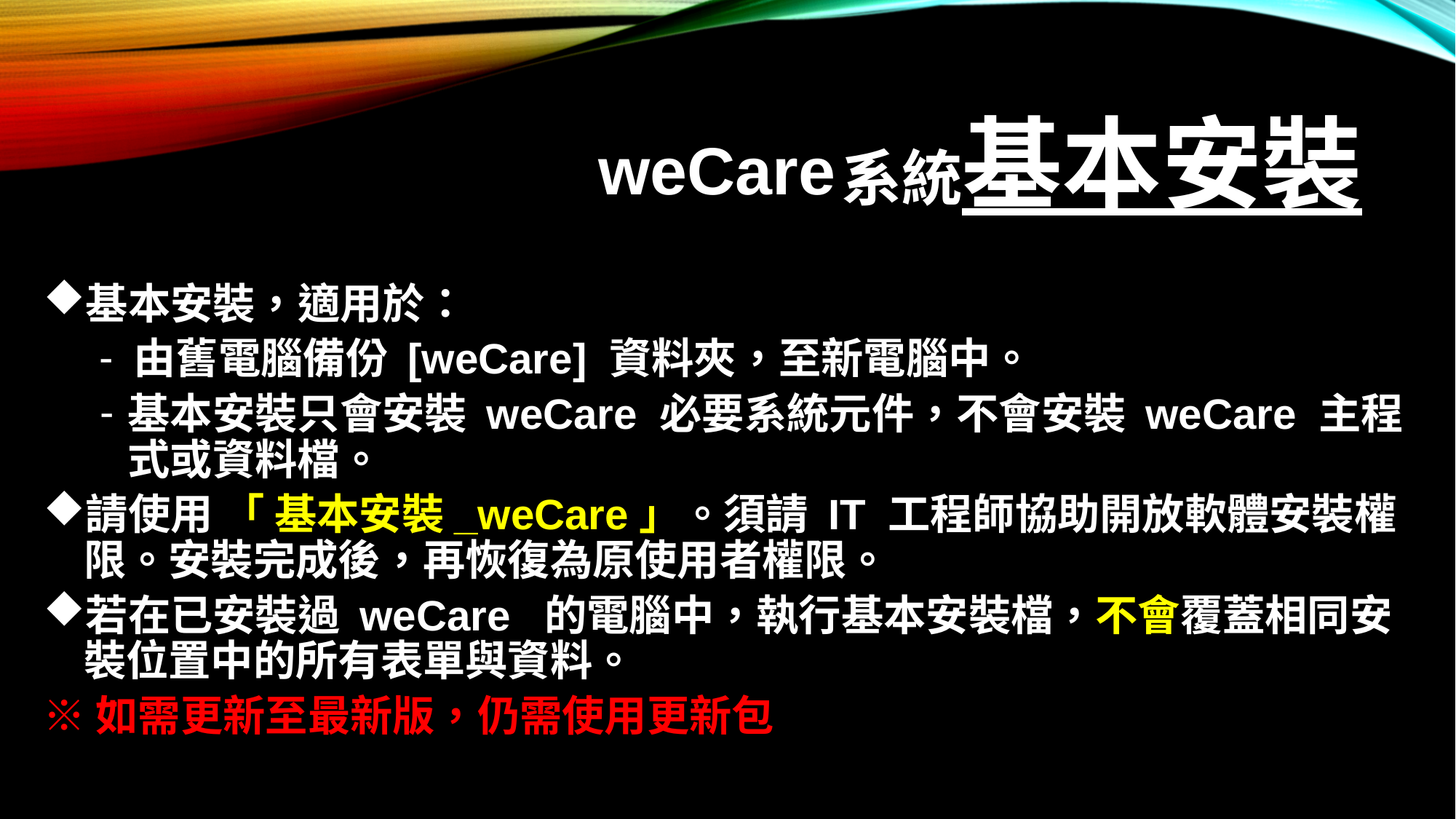

# 系統基本安裝
weCare
基本安裝，適用於：
 由舊電腦備份 [weCare] 資料夾，至新電腦中。
基本安裝只會安裝 weCare 必要系統元件，不會安裝 weCare 主程式或資料檔。
請使用 「 基本安裝_weCare」。須請 IT 工程師協助開放軟體安裝權限。安裝完成後，再恢復為原使用者權限。
若在已安裝過 weCare  的電腦中，執行基本安裝檔，不會覆蓋相同安裝位置中的所有表單與資料。
※如需更新至最新版，仍需使用更新包